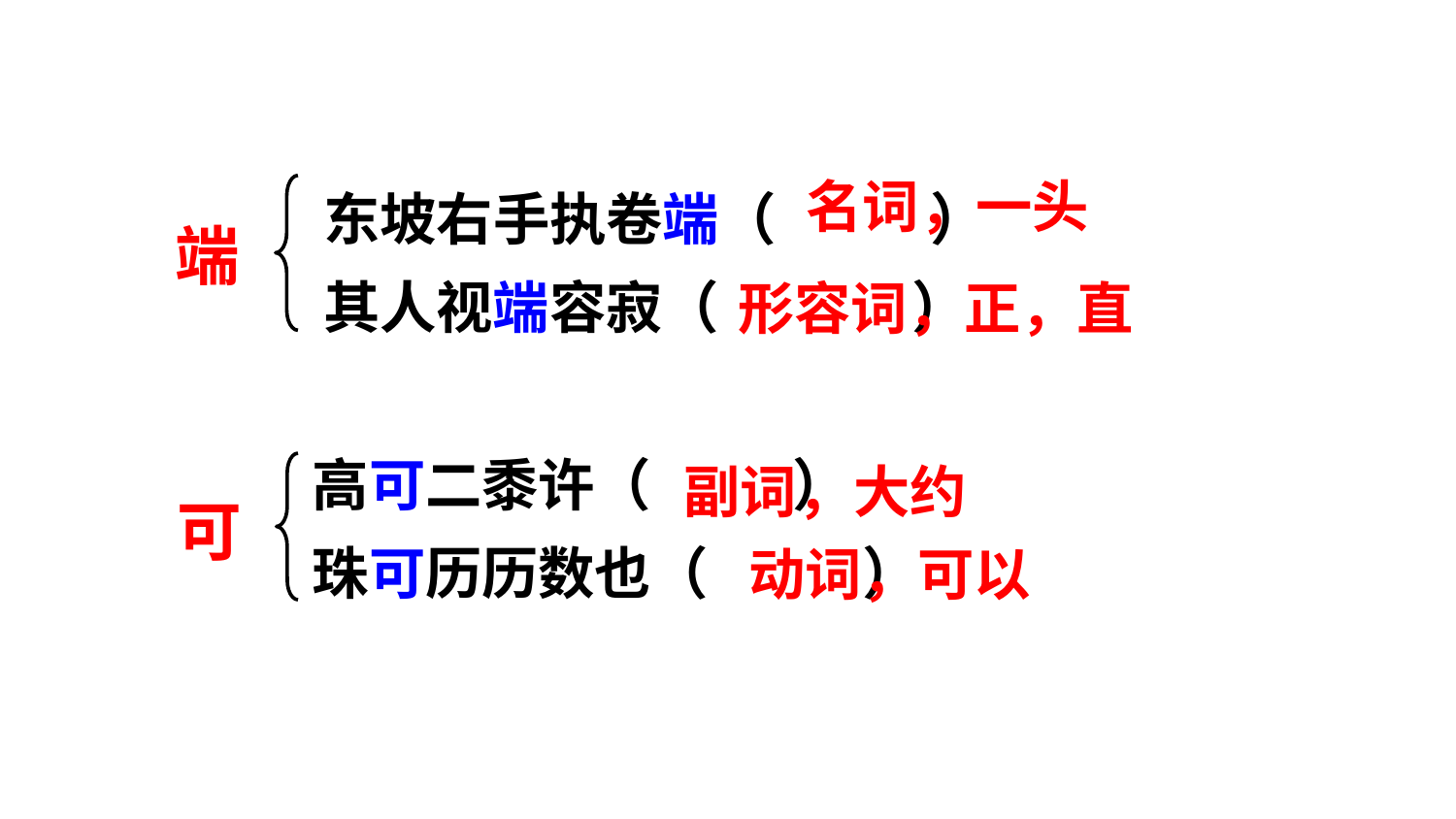

东坡右手执卷端（            ）
其人视端容寂（               ）
名词，一头

端
形容词，正，直
高可二黍许（           ）
珠可历历数也（            ）
副词，大约

可
动词，可以